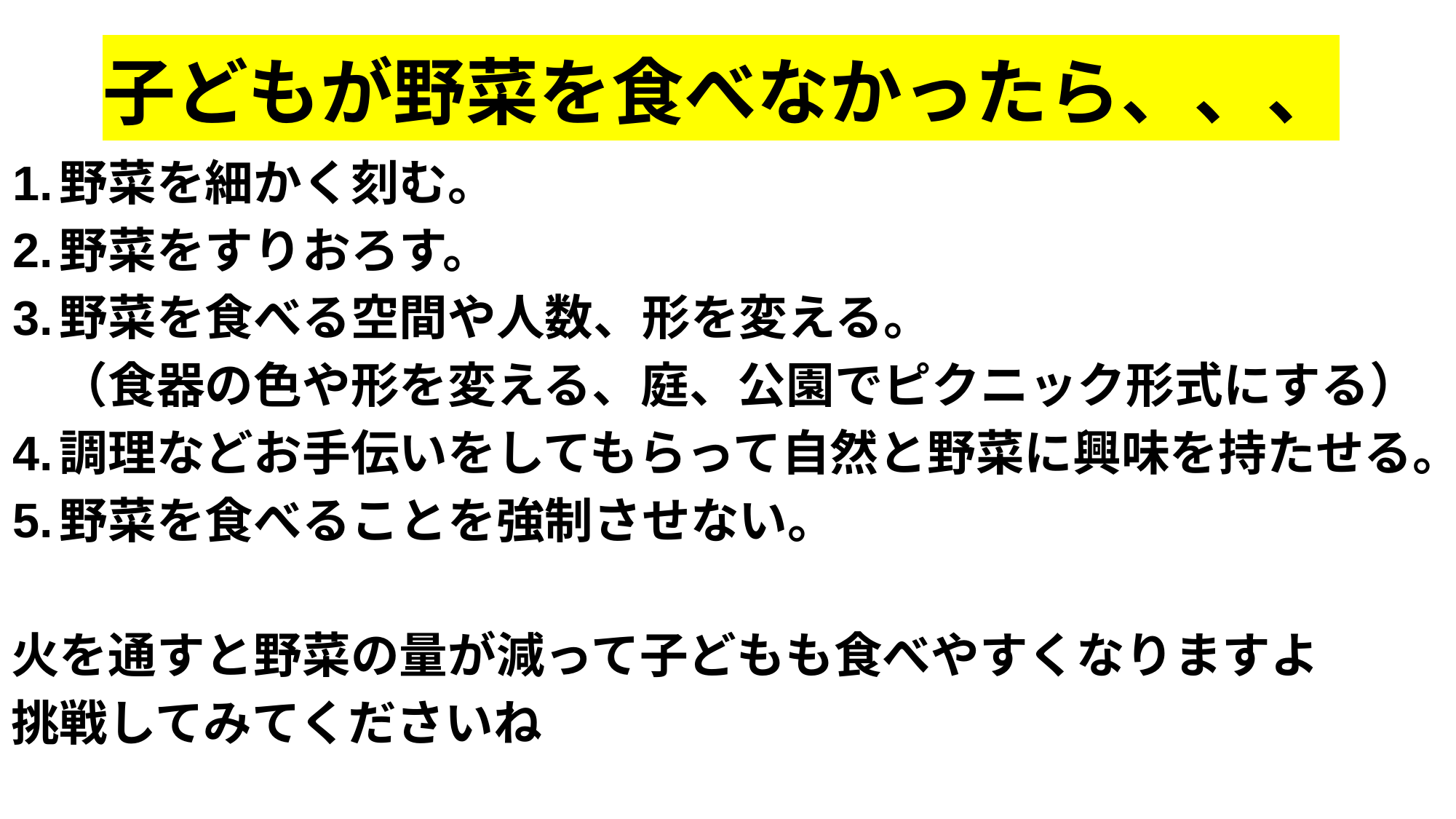

# 子どもが野菜を食べなかったら、、、
1.
2.
3.

4.
5.

　野菜を細かく刻む。
　野菜をすりおろす。
　野菜を食べる空間や人数、形を変える。
　（食器の色や形を変える、庭、公園でピクニック形式にする）
　調理などお手伝いをしてもらって自然と野菜に興味を持たせる。
　野菜を食べることを強制させない。

火を通すと野菜の量が減って子どもも食べやすくなりますよ
挑戦してみてくださいね